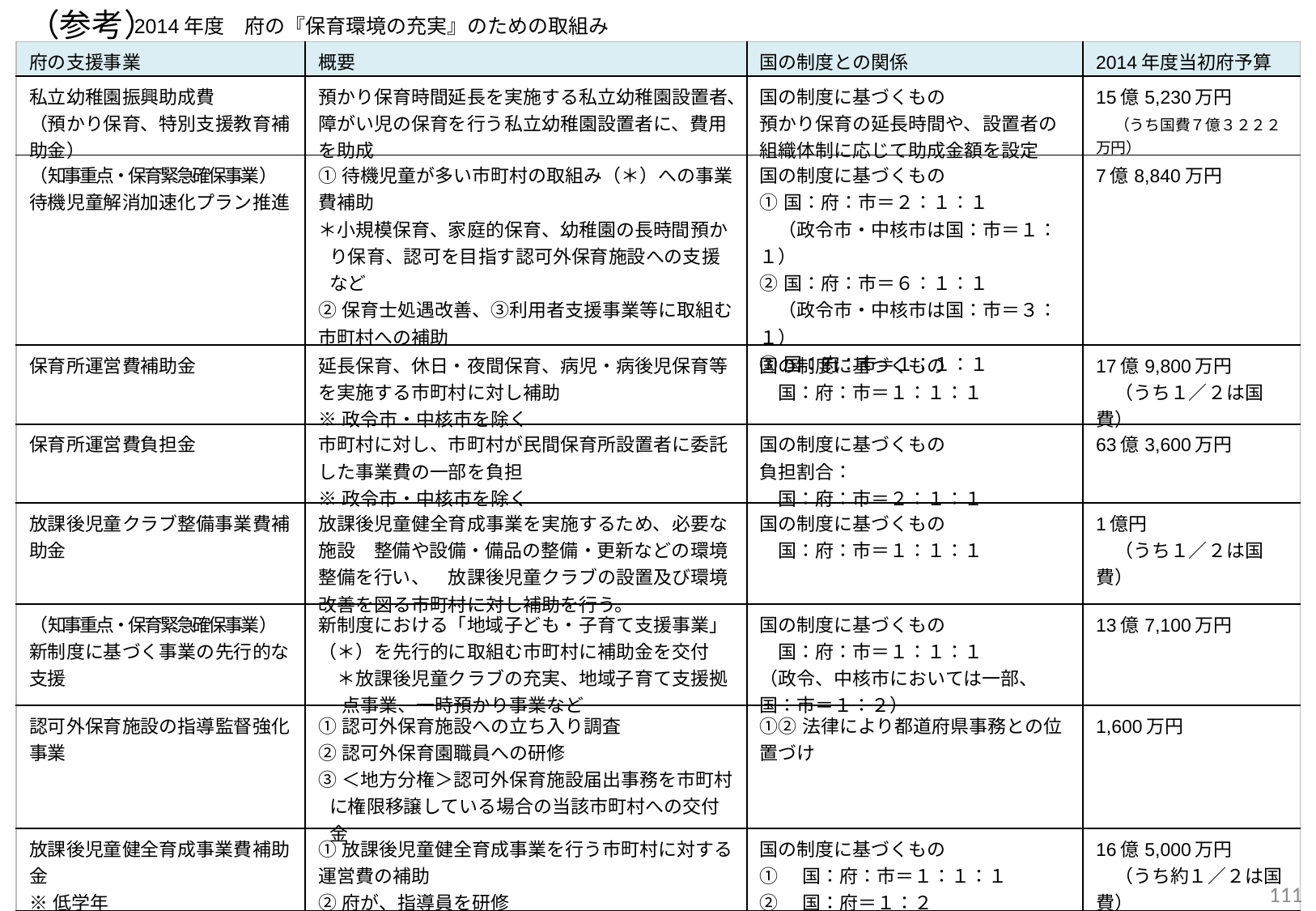

（参考）
2014年度　府の『保育環境の充実』のための取組み
| 府の支援事業 | 概要 | 国の制度との関係 | 2014年度当初府予算 |
| --- | --- | --- | --- |
| 私立幼稚園振興助成費 （預かり保育、特別支援教育補助金） | 預かり保育時間延長を実施する私立幼稚園設置者、障がい児の保育を行う私立幼稚園設置者に、費用を助成 | 国の制度に基づくもの 預かり保育の延長時間や、設置者の組織体制に応じて助成金額を設定 | 15億5,230万円 　（うち国費７億３２２２万円） |
| （知事重点・保育緊急確保事業） 待機児童解消加速化プラン推進 | ①待機児童が多い市町村の取組み（＊）への事業費補助 ＊小規模保育、家庭的保育、幼稚園の長時間預かり保育、認可を目指す認可外保育施設への支援など ②保育士処遇改善、③利用者支援事業等に取組む市町村への補助 | 国の制度に基づくもの ①国：府：市＝２：１：１ 　（政令市・中核市は国：市＝１：１） ②国：府：市＝６：１：１ 　（政令市・中核市は国：市＝３：１） ③国：府：市＝１：１：１ | 7億8,840万円 |
| 保育所運営費補助金 | 延長保育、休日・夜間保育、病児・病後児保育等を実施する市町村に対し補助 ※政令市・中核市を除く | 国の制度に基づくもの 　国：府：市＝１：１：１ | 17億9,800万円 　（うち１／２は国費） |
| 保育所運営費負担金 | 市町村に対し、市町村が民間保育所設置者に委託した事業費の一部を負担 ※政令市・中核市を除く | 国の制度に基づくもの 負担割合： 　国：府：市＝２：１：１ | 63億3,600万円 |
| 放課後児童クラブ整備事業費補助金 | 放課後児童健全育成事業を実施するため、必要な施設　整備や設備・備品の整備・更新などの環境整備を行い、　放課後児童クラブの設置及び環境改善を図る市町村に対し補助を行う。 | 国の制度に基づくもの 　国：府：市＝１：１：１ | 1億円 　（うち１／２は国費） |
| （知事重点・保育緊急確保事業） 新制度に基づく事業の先行的な支援 | 新制度における「地域子ども・子育て支援事業」（＊）を先行的に取組む市町村に補助金を交付 　＊放課後児童クラブの充実、地域子育て支援拠点事業、一時預かり事業など | 国の制度に基づくもの 　国：府：市＝１：１：１ （政令、中核市においては一部、国：市＝１：２） | 13億7,100万円 |
| 認可外保育施設の指導監督強化事業 | ①認可外保育施設への立ち入り調査 ②認可外保育園職員への研修 ③＜地方分権＞認可外保育施設届出事務を市町村に権限移譲している場合の当該市町村への交付金 | ①②法律により都道府県事務との位置づけ | 1,600万円 |
| 放課後児童健全育成事業費補助金 ※低学年 | ①放課後児童健全育成事業を行う市町村に対する運営費の補助 ②府が、指導員を研修 | 国の制度に基づくもの ①　国：府：市＝１：１：１ ②　国：府＝１：２ | 16億5,000万円 　（うち約１／２は国費） |
| 国の制度・法律等に基づき実施するもの　合計 |  |  | 136億1,170万円（国費含） |
111